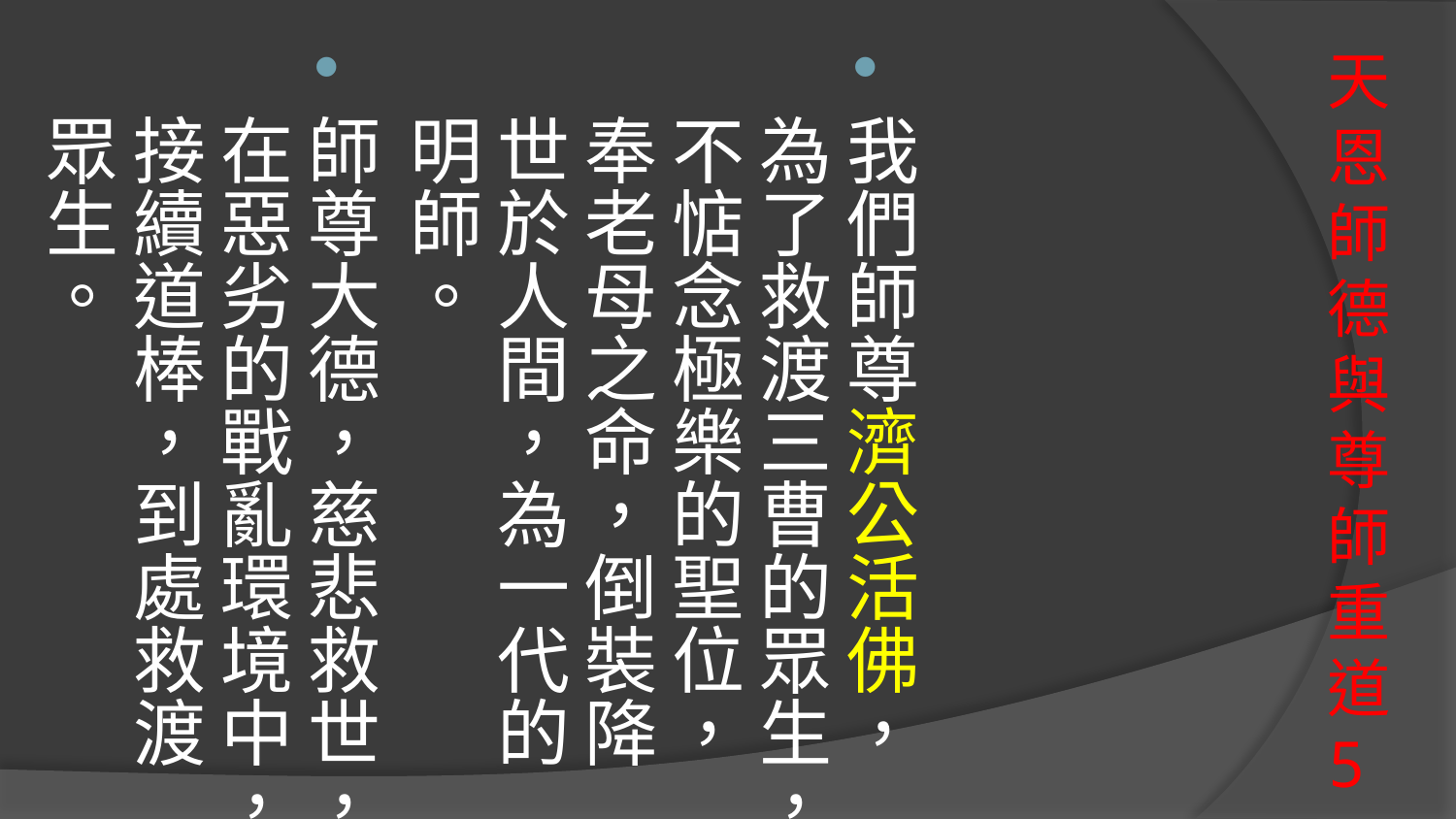

# 天恩師德與尊師重道 5
我們師尊濟公活佛，為了救渡三曹的眾生，不惦念極樂的聖位，奉老母之命，倒裝降世於人間，為一代的明師。
師尊大德，慈悲救世，在惡劣的戰亂環境中，接續道棒，到處救渡眾生。